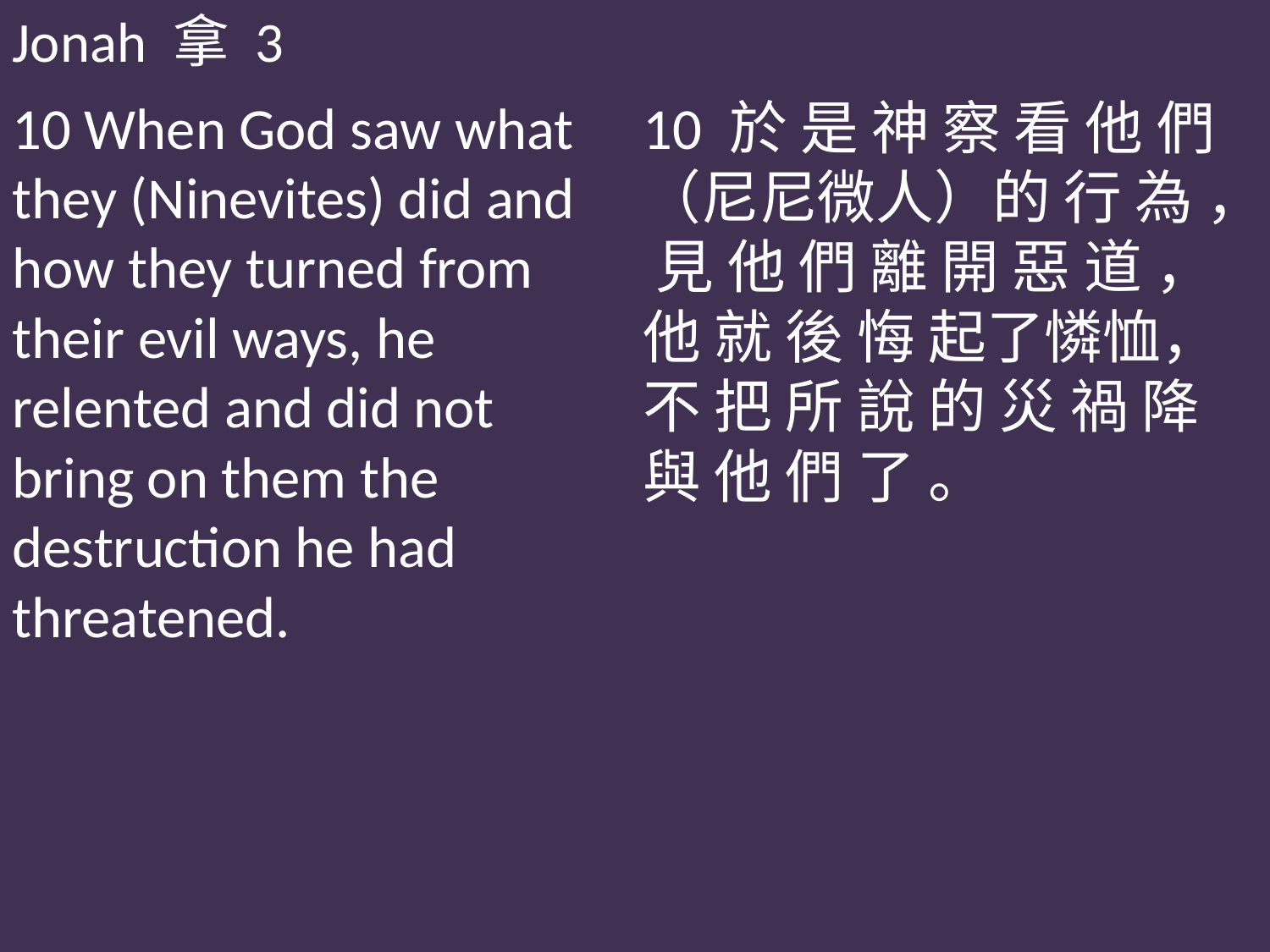

Jonah 拿 3
10 When God saw what they (Ninevites) did and how they turned from their evil ways, he relented and did not bring on them the destruction he had threatened.
10 於 是 神 察 看 他 們 （尼尼微人）的 行 為 ， 見 他 們 離 開 惡 道 ， 他 就 後 悔 起了憐恤， 不 把 所 說 的 災 禍 降 與 他 們 了 。